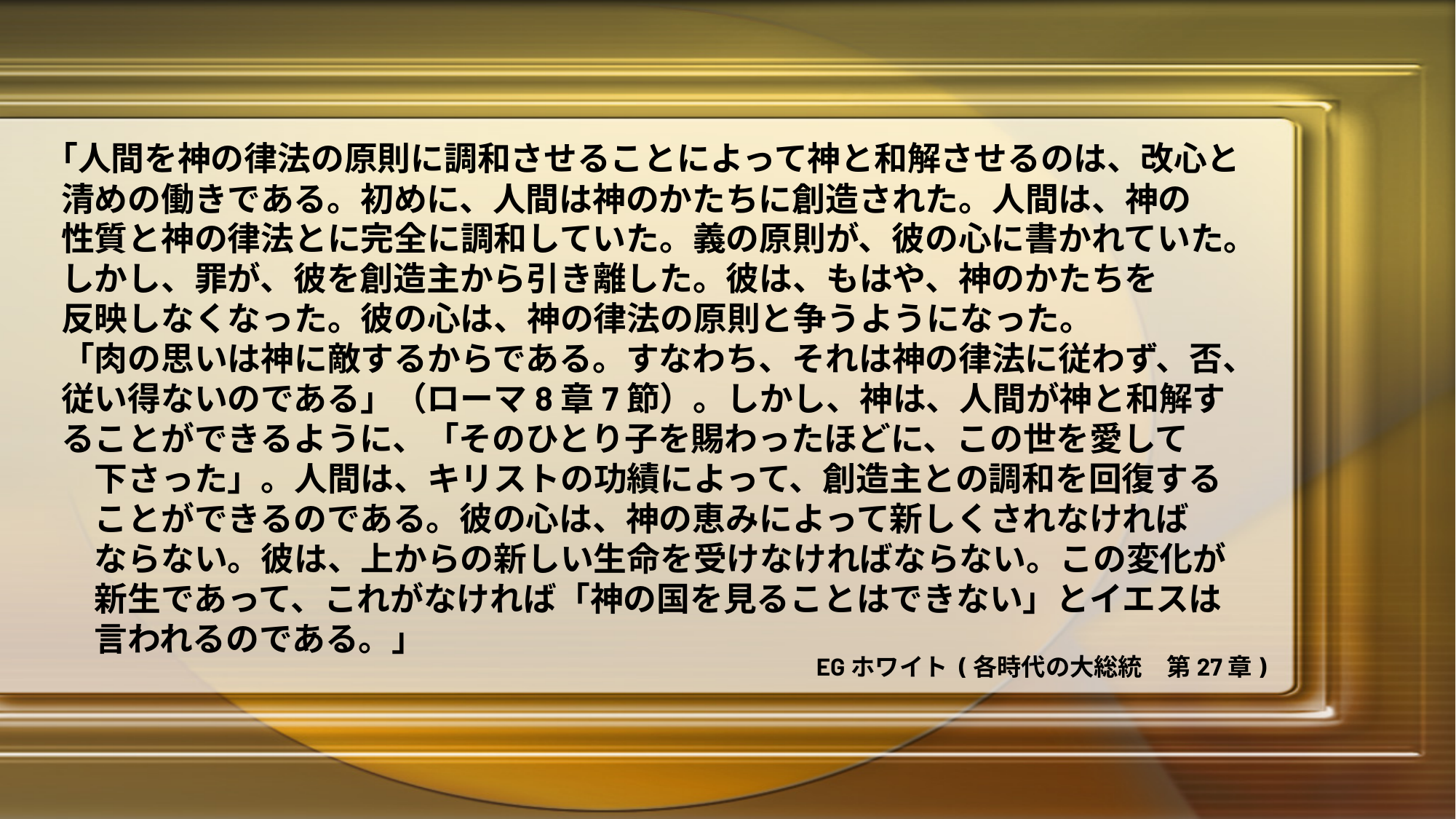

｢人間を神の律法の原則に調和させることによって神と和解させるのは、改心と清めの働きである。初めに、人間は神のかたちに創造された。人間は、神の　性質と神の律法とに完全に調和していた。義の原則が、彼の心に書かれていた。しかし、罪が、彼を創造主から引き離した。彼は、もはや、神のかたちを　　反映しなくなった。彼の心は、神の律法の原則と争うようになった。　　　「肉の思いは神に敵するからである。すなわち、それは神の律法に従わず、否、従い得ないのである」（ローマ8章7節）。しかし、神は、人間が神と和解することができるように、「そのひとり子を賜わったほどに、この世を愛して　　下さった」。人間は、キリストの功績によって、創造主との調和を回復する　ことができるのである。彼の心は、神の恵みによって新しくされなければ　　ならない。彼は、上からの新しい生命を受けなければならない。この変化が　新生であって、これがなければ「神の国を見ることはできない」とイエスは　言われるのである。｣
EGホワイト (各時代の大総統　第27章)